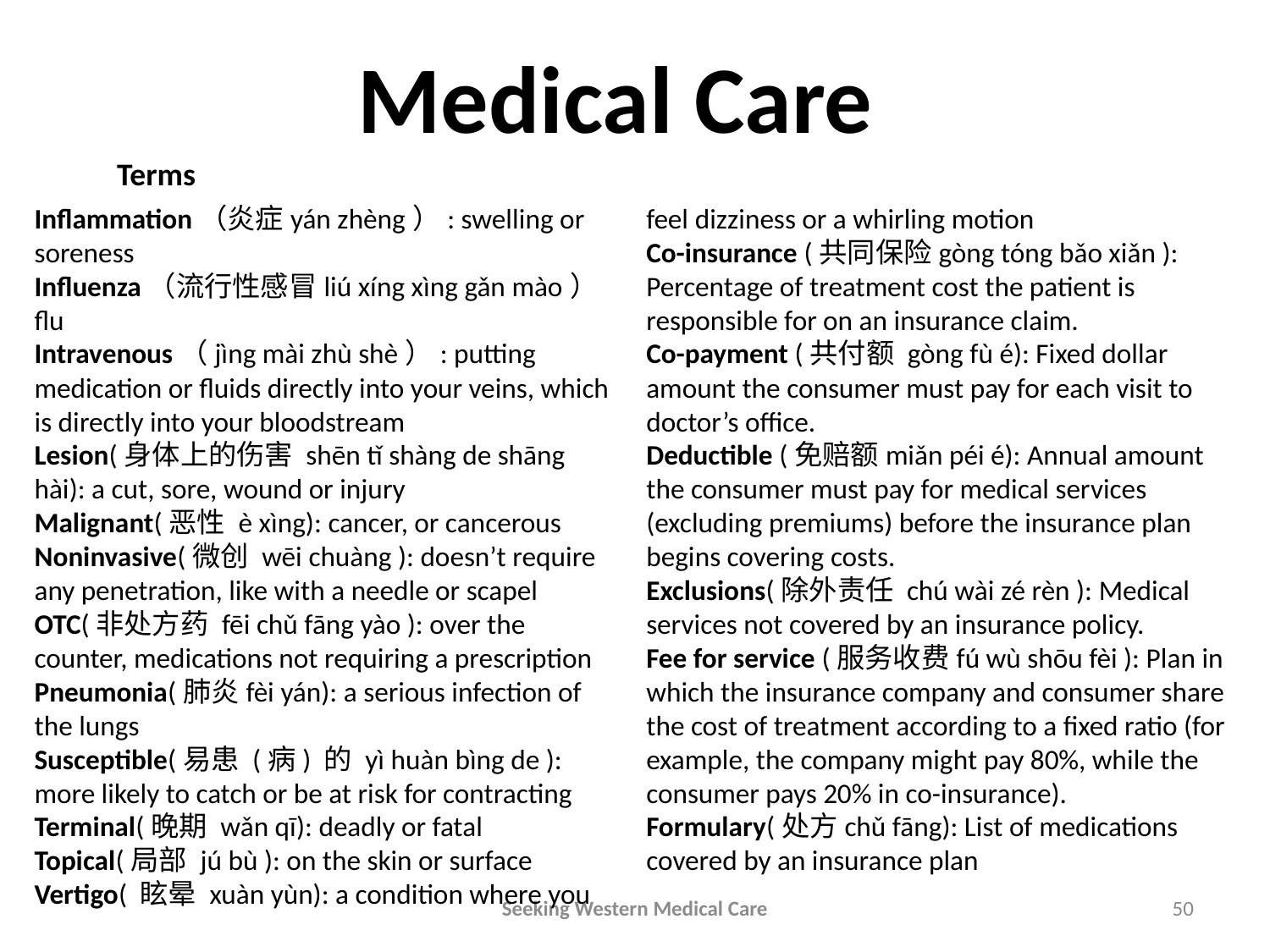

Medical Care
Terms

Inflammation（炎症yán zhèng）: swelling or soreness
Influenza（流行性感冒liú xíng xìng gǎn mào）flu
Intravenous（jìng mài zhù shè）: putting medication or fluids directly into your veins, which is directly into your bloodstream
Lesion(身体上的伤害 shēn tǐ shàng de shāng hài): a cut, sore, wound or injury
Malignant(恶性 è xìng): cancer, or cancerous
Noninvasive(微创 wēi chuàng ): doesn’t require any penetration, like with a needle or scapel
OTC(非处方药 fēi chǔ fāng yào ): over the counter, medications not requiring a prescription
Pneumonia(肺炎fèi yán): a serious infection of the lungs
Susceptible(易患 (病) 的 yì huàn bìng de ): more likely to catch or be at risk for contracting
Terminal(晚期 wǎn qī): deadly or fatal
Topical(局部 jú bù ): on the skin or surface
Vertigo( 眩晕 xuàn yùn): a condition where you feel dizziness or a whirling motion
Co-insurance (共同保险gòng tóng bǎo xiǎn ): Percentage of treatment cost the patient is responsible for on an insurance claim.
Co-payment (共付额 gòng fù é): Fixed dollar amount the consumer must pay for each visit to doctor’s office.
Deductible (免赔额miǎn péi é): Annual amount the consumer must pay for medical services (excluding premiums) before the insurance plan begins covering costs.
Exclusions(除外责任 chú wài zé rèn ): Medical services not covered by an insurance policy.
Fee for service (服务收费fú wù shōu fèi ): Plan in which the insurance company and consumer share the cost of treatment according to a fixed ratio (for example, the company might pay 80%, while the consumer pays 20% in co-insurance).
Formulary(处方chǔ fāng): List of medications covered by an insurance plan
Seeking Western Medical Care
50